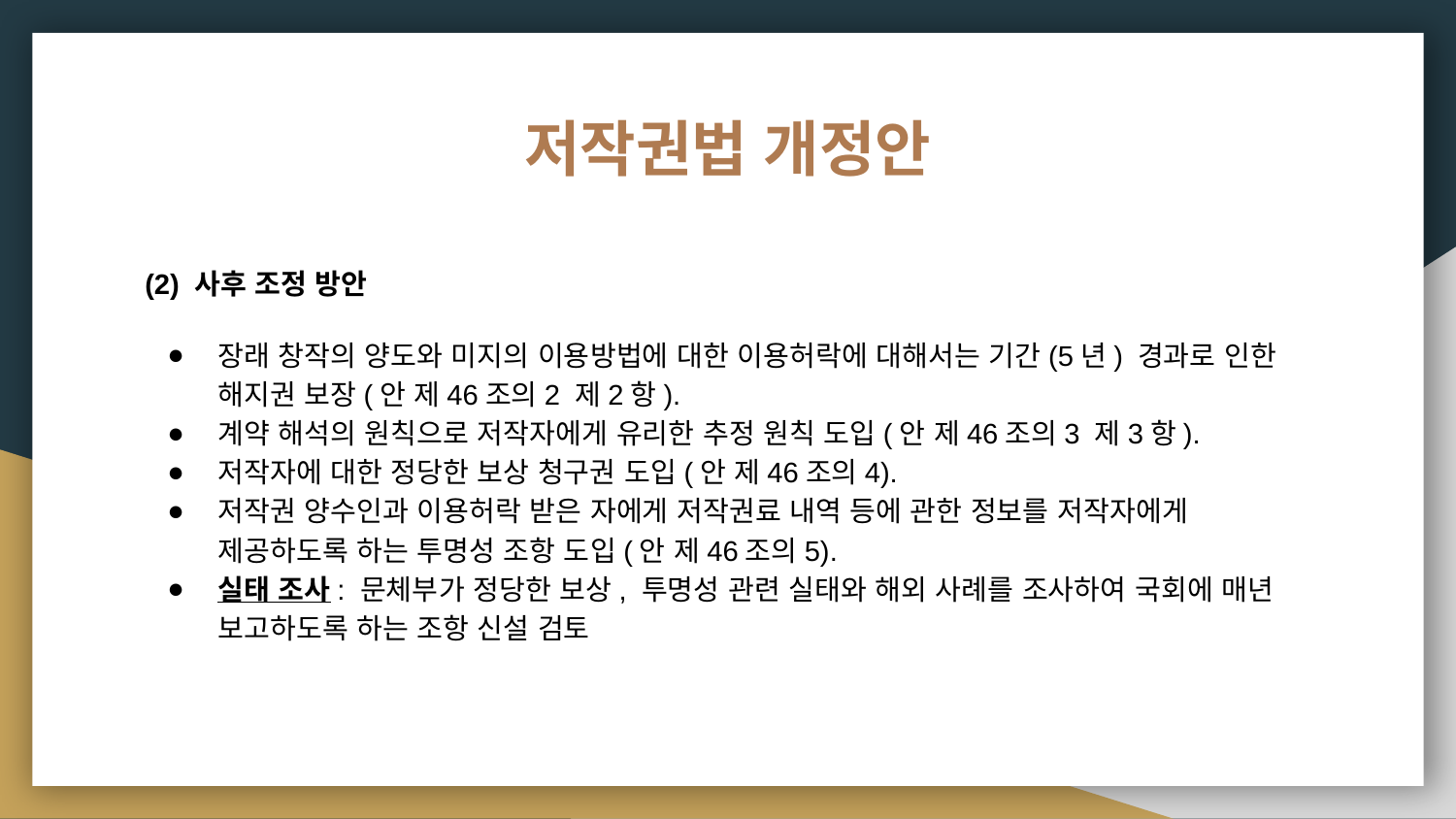

# 저작권법 개정안
(2) 사후 조정 방안
장래 창작의 양도와 미지의 이용방법에 대한 이용허락에 대해서는 기간(5년) 경과로 인한 해지권 보장(안 제46조의2 제2항).
계약 해석의 원칙으로 저작자에게 유리한 추정 원칙 도입(안 제46조의3 제3항).
저작자에 대한 정당한 보상 청구권 도입(안 제46조의4).
저작권 양수인과 이용허락 받은 자에게 저작권료 내역 등에 관한 정보를 저작자에게 제공하도록 하는 투명성 조항 도입(안 제46조의5).
실태 조사: 문체부가 정당한 보상, 투명성 관련 실태와 해외 사례를 조사하여 국회에 매년 보고하도록 하는 조항 신설 검토